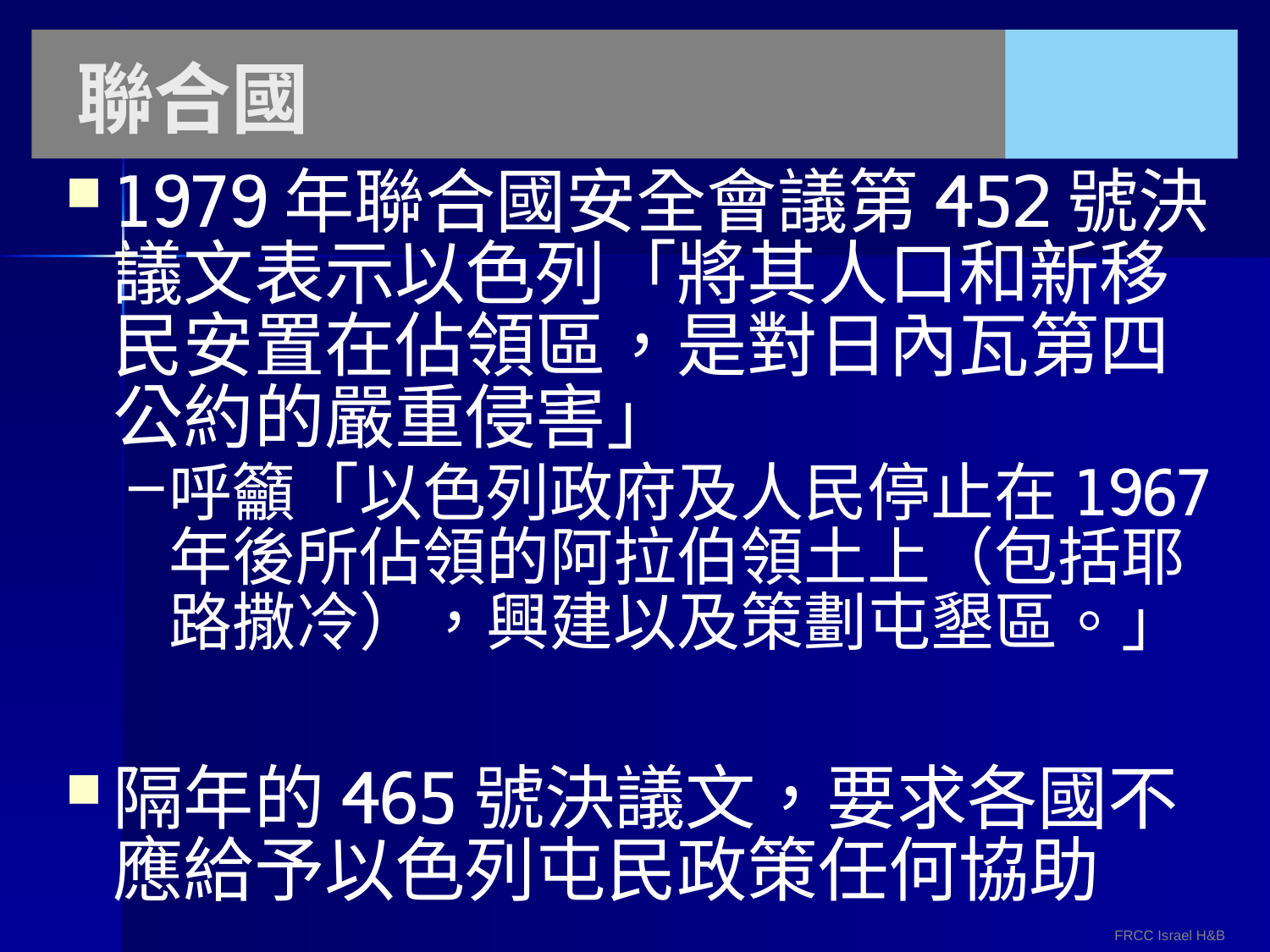

# 聯合國

1979年聯合國安全會議第452號決議文表示以色列「將其人口和新移民安置在佔領區，是對日內瓦第四公約的嚴重侵害」
呼籲「以色列政府及人民停止在1967年後所佔領的阿拉伯領土上（包括耶路撒冷），興建以及策劃屯墾區。」

隔年的465號決議文，要求各國不應給予以色列屯民政策任何協助